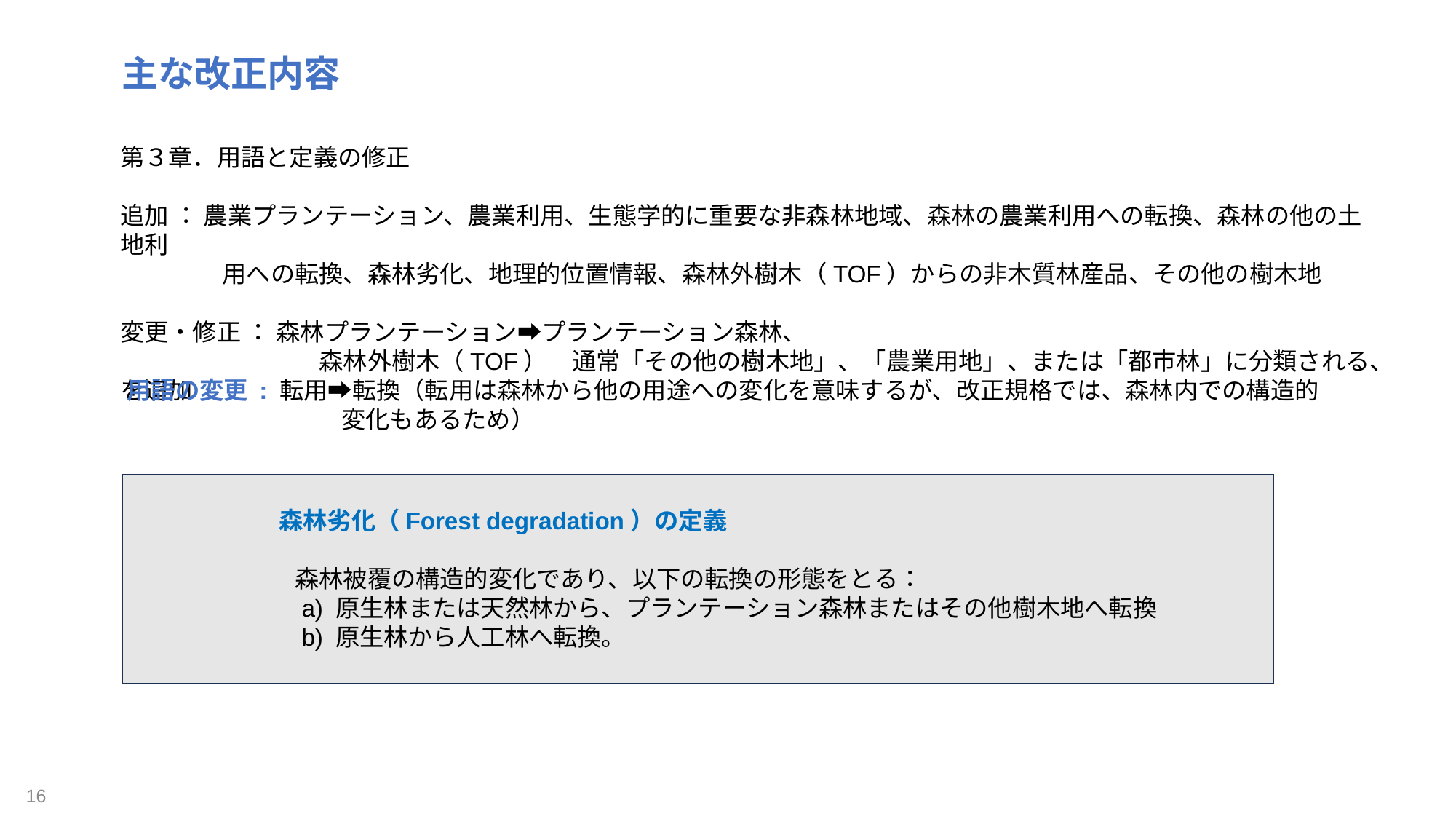

主な改正内容

第３章．用語と定義の修正

追加 ： 農業プランテーション、農業利用、生態学的に重要な非森林地域、森林の農業利用への転換、森林の他の土地利
　　　　 用への転換、森林劣化、地理的位置情報、森林外樹木（TOF）からの非木質林産品、その他の樹木地

変更・修正 ： 森林プランテーション➡プランテーション森林、
　　　　　　　　 森林外樹木（TOF）　通常「その他の樹木地」、「農業用地」、または「都市林」に分類される、を追加
　用語の変更 : 転用➡転換（転用は森林から他の用途への変化を意味するが、改正規格では、森林内での構造的
　　　　　　　　　　変化もあるため）

森林劣化（Forest degradation）の定義

森林被覆の構造的変化であり、以下の転換の形態をとる：
 a) 原生林または天然林から、プランテーション森林またはその他樹木地へ転換
 b) 原生林から人工林へ転換。
16